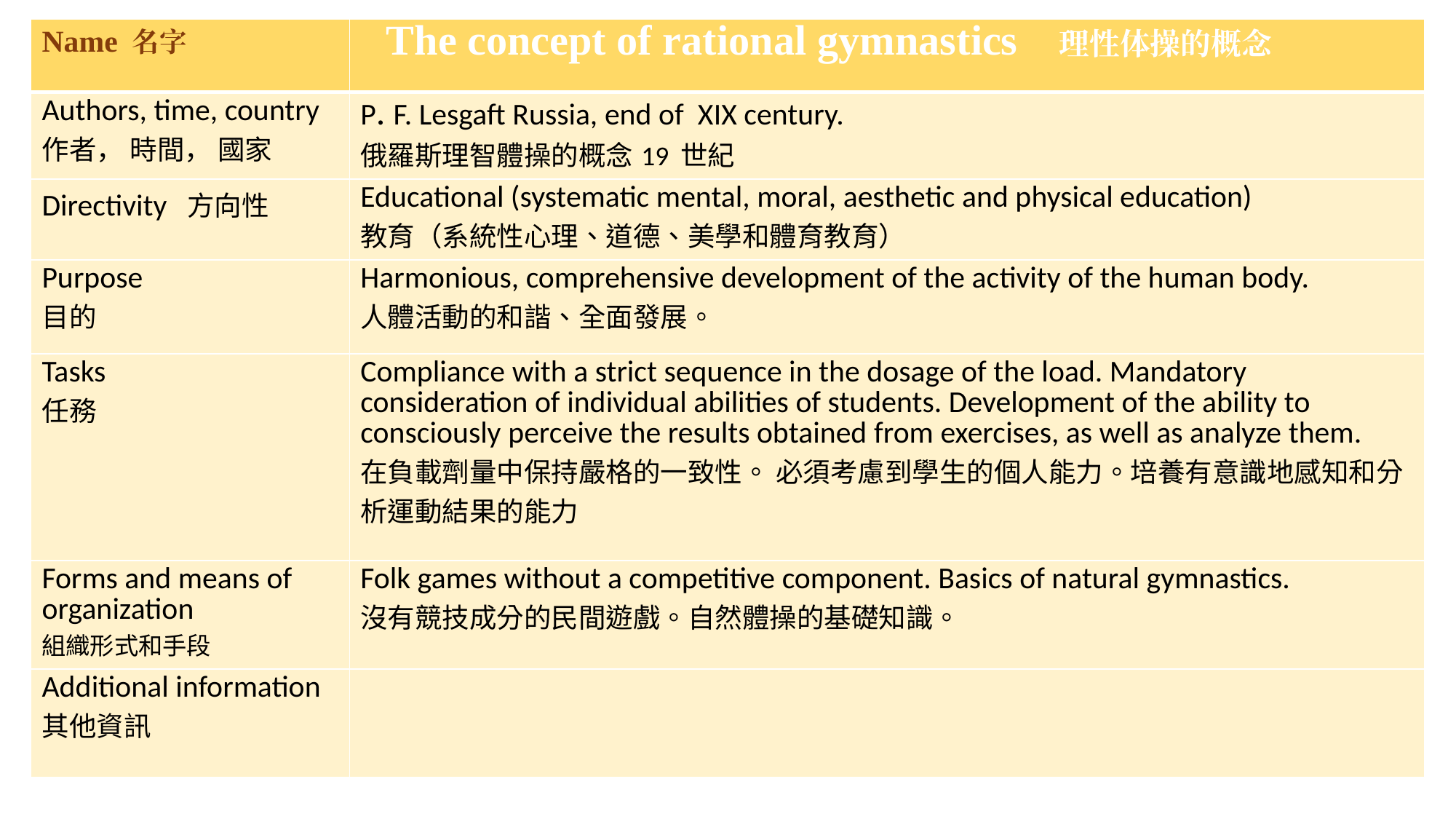

| Name 名字 | The concept of rational gymnastics 理性体操的概念 |
| --- | --- |
| Authors, time, country 作者， 時間， 國家 | P. F. Lesgaft Russia, end of XIX century. 俄羅斯理智體操的概念19 世紀 |
| Directivity 方向性 | Educational (systematic mental, moral, aesthetic and physical education) 教育（系統性心理、道德、美學和體育教育） |
| Purpose 目的 | Harmonious, comprehensive development of the activity of the human body. 人體活動的和諧、全面發展。 |
| Tasks 任務 | Compliance with a strict sequence in the dosage of the load. Mandatory consideration of individual abilities of students. Development of the ability to consciously perceive the results obtained from exercises, as well as analyze them. 在負載劑量中保持嚴格的一致性。 必須考慮到學生的個人能力。培養有意識地感知和分析運動結果的能力 |
| Forms and means of organization 組織形式和手段 | Folk games without a competitive component. Basics of natural gymnastics. 沒有競技成分的民間遊戲。自然體操的基礎知識。 |
| Additional information 其他資訊 |  |